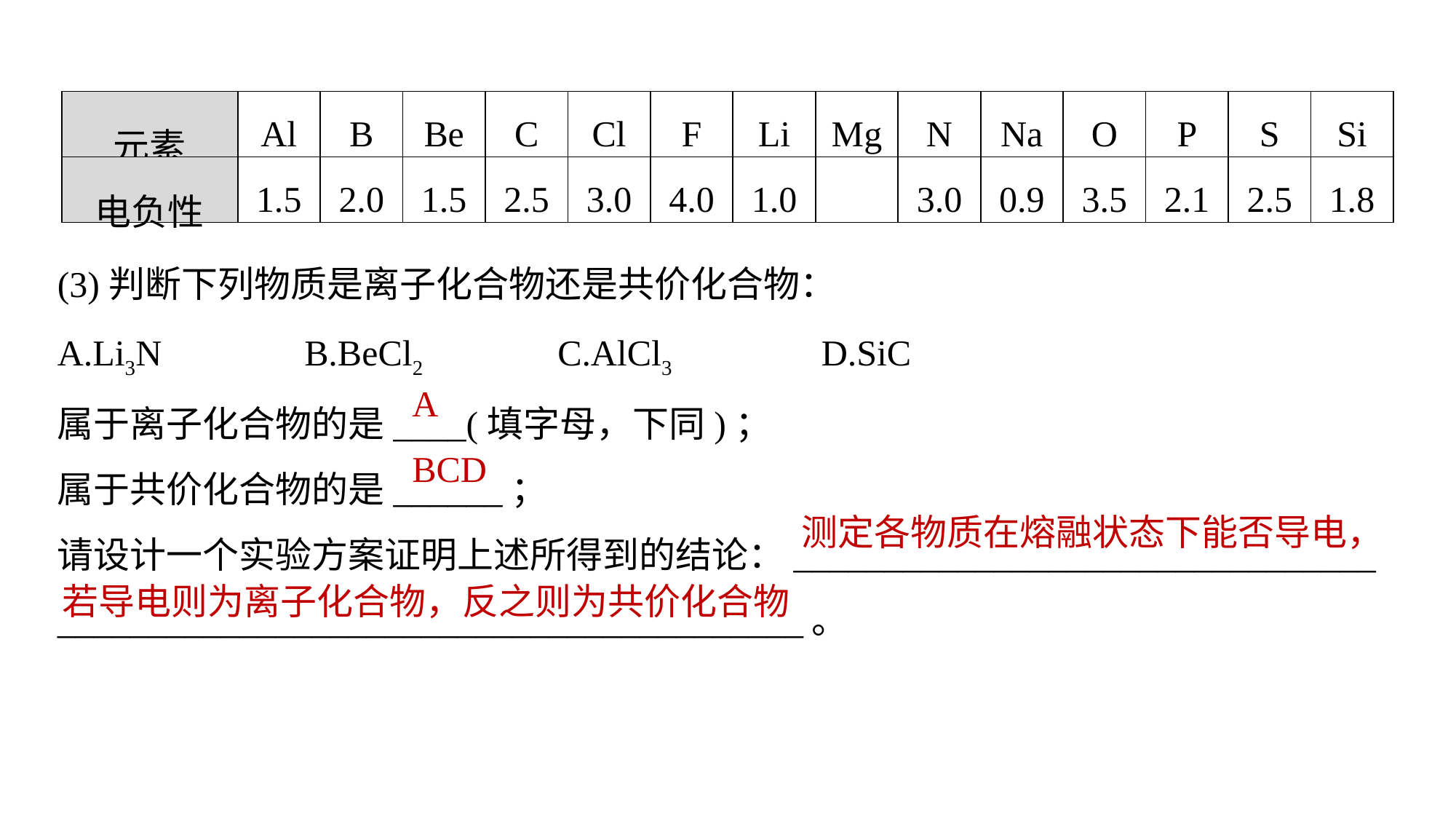

| 元素 | Al | B | Be | C | Cl | F | Li | Mg | N | Na | O | P | S | Si |
| --- | --- | --- | --- | --- | --- | --- | --- | --- | --- | --- | --- | --- | --- | --- |
| 电负性 | 1.5 | 2.0 | 1.5 | 2.5 | 3.0 | 4.0 | 1.0 |  | 3.0 | 0.9 | 3.5 | 2.1 | 2.5 | 1.8 |
(3)判断下列物质是离子化合物还是共价化合物：
A.Li3N  	B.BeCl2  	       C.AlCl3  		D.SiC
属于离子化合物的是____(填字母，下同)；
属于共价化合物的是______；
请设计一个实验方案证明上述所得到的结论：________________________________
_________________________________________。
A
BCD
测定各物质在熔融状态下能否导电，
若导电则为离子化合物，反之则为共价化合物